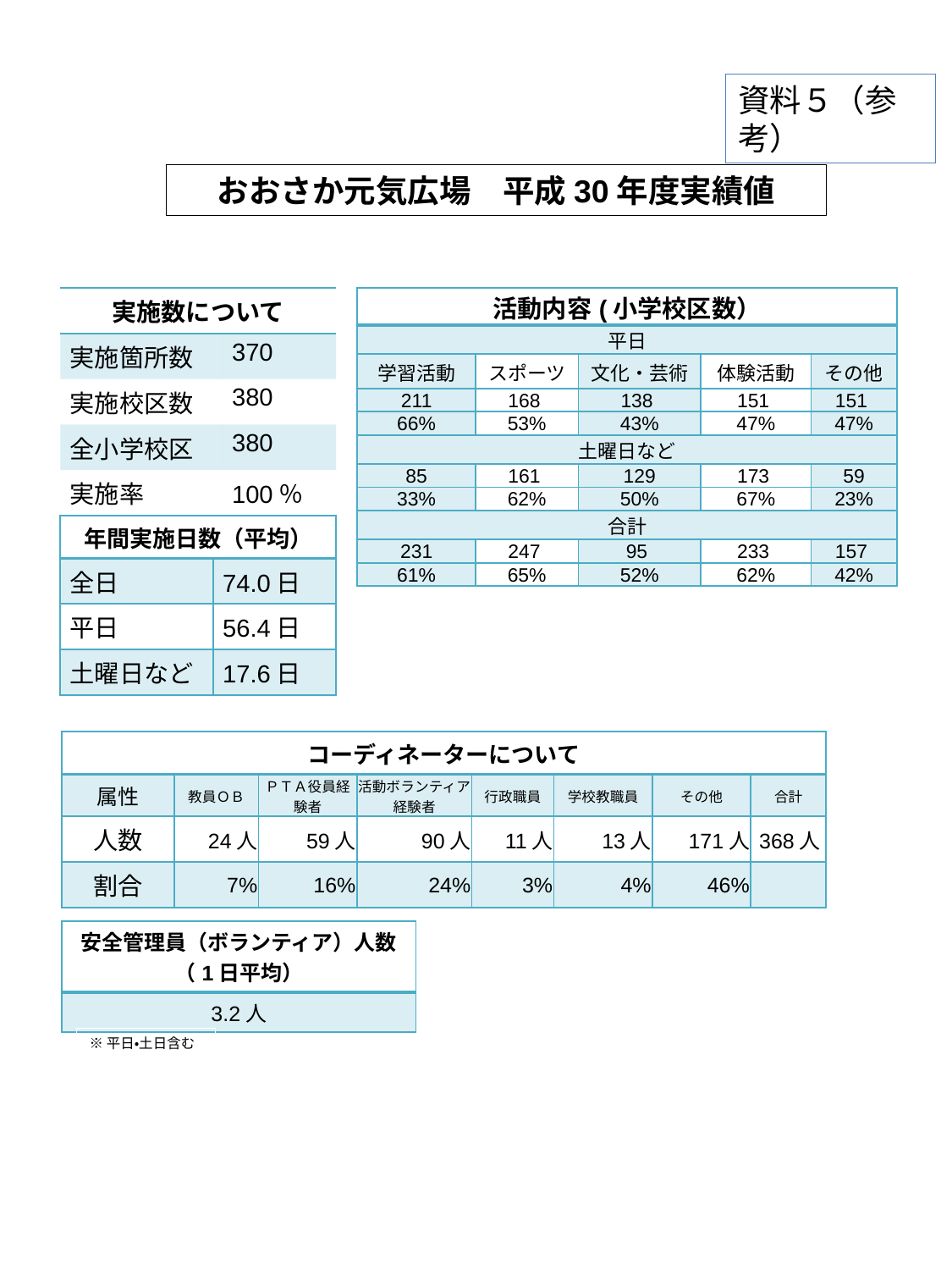

資料５（参考）
おおさか元気広場　平成30年度実績値
| 実施数について |  |
| --- | --- |
| 実施箇所数 | 370 |
| 実施校区数 | 380 |
| 全小学校区 | 380 |
| 実施率 | 100％ |
| 活動内容(小学校区数） |  |  |  |  |
| --- | --- | --- | --- | --- |
| 平日 |  |  |  |  |
| 学習活動 | スポーツ | 文化・芸術 | 体験活動 | その他 |
| 211 | 168 | 138 | 151 | 151 |
| 66% | 53% | 43% | 47% | 47% |
| 土曜日など |  |  |  |  |
| 85 | 161 | 129 | 173 | 59 |
| 33% | 62% | 50% | 67% | 23% |
| 合計 |  |  |  |  |
| 231 | 247 | 95 | 233 | 157 |
| 61% | 65% | 52% | 62% | 42% |
| 年間実施日数（平均） |  |
| --- | --- |
| 全日 | 74.0日 |
| 平日 | 56.4日 |
| 土曜日など | 17.6日 |
| コーディネーターについて |  |  |  |  |  |  |  |
| --- | --- | --- | --- | --- | --- | --- | --- |
| 属性 | 教員ＯＢ | ＰＴＡ役員経験者 | 活動ボランティア経験者 | 行政職員 | 学校教職員 | その他 | 合計 |
| 人数 | 24人 | 59人 | 90人 | 11人 | 13人 | 171人 | 368人 |
| 割合 | 7% | 16% | 24% | 3% | 4% | 46% |  |
| 安全管理員（ボランティア）人数（1日平均） |
| --- |
| 3.2人 |
※平日・土日含む